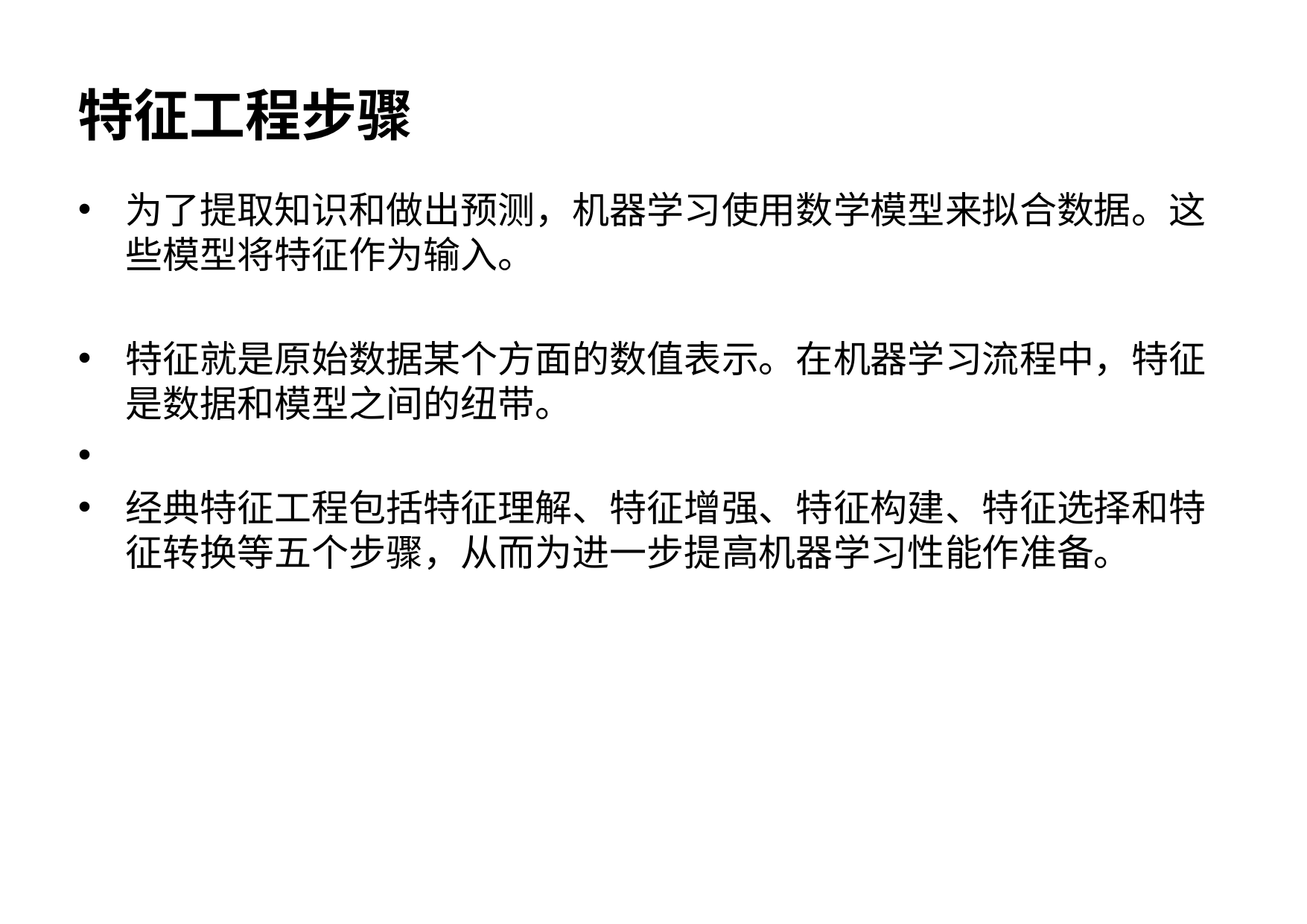

# 特征工程步骤
为了提取知识和做出预测，机器学习使用数学模型来拟合数据。这些模型将特征作为输入。

特征就是原始数据某个方面的数值表示。在机器学习流程中，特征是数据和模型之间的纽带。

经典特征工程包括特征理解、特征增强、特征构建、特征选择和特征转换等五个步骤，从而为进一步提高机器学习性能作准备。